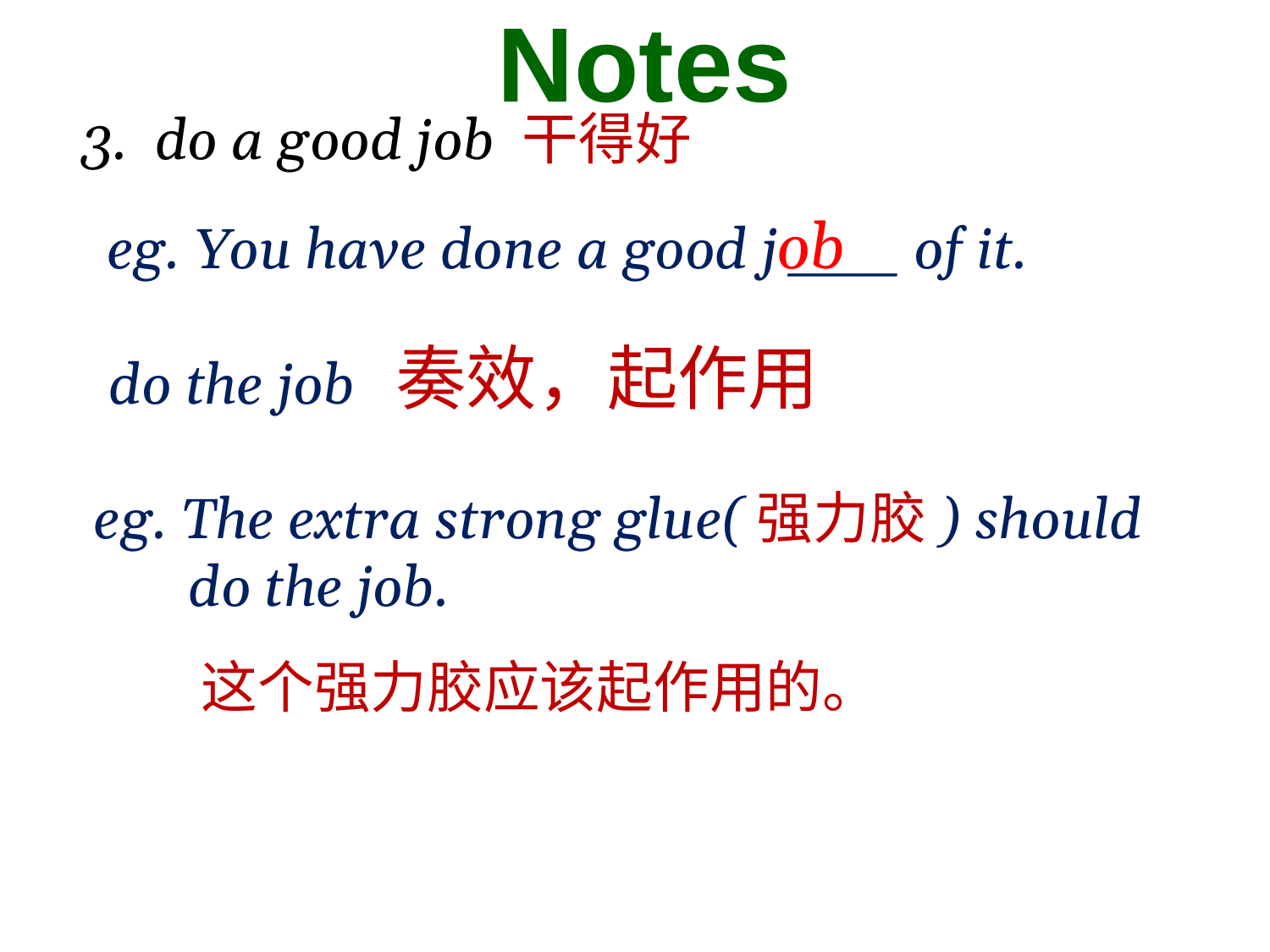

Notes

3.  do a good job 干得好
ob
eg. You have done a good j ___ of it.
do the job  奏效，起作用
eg. The extra strong glue(强力胶) should
       do the job.
这个强力胶应该起作用的。